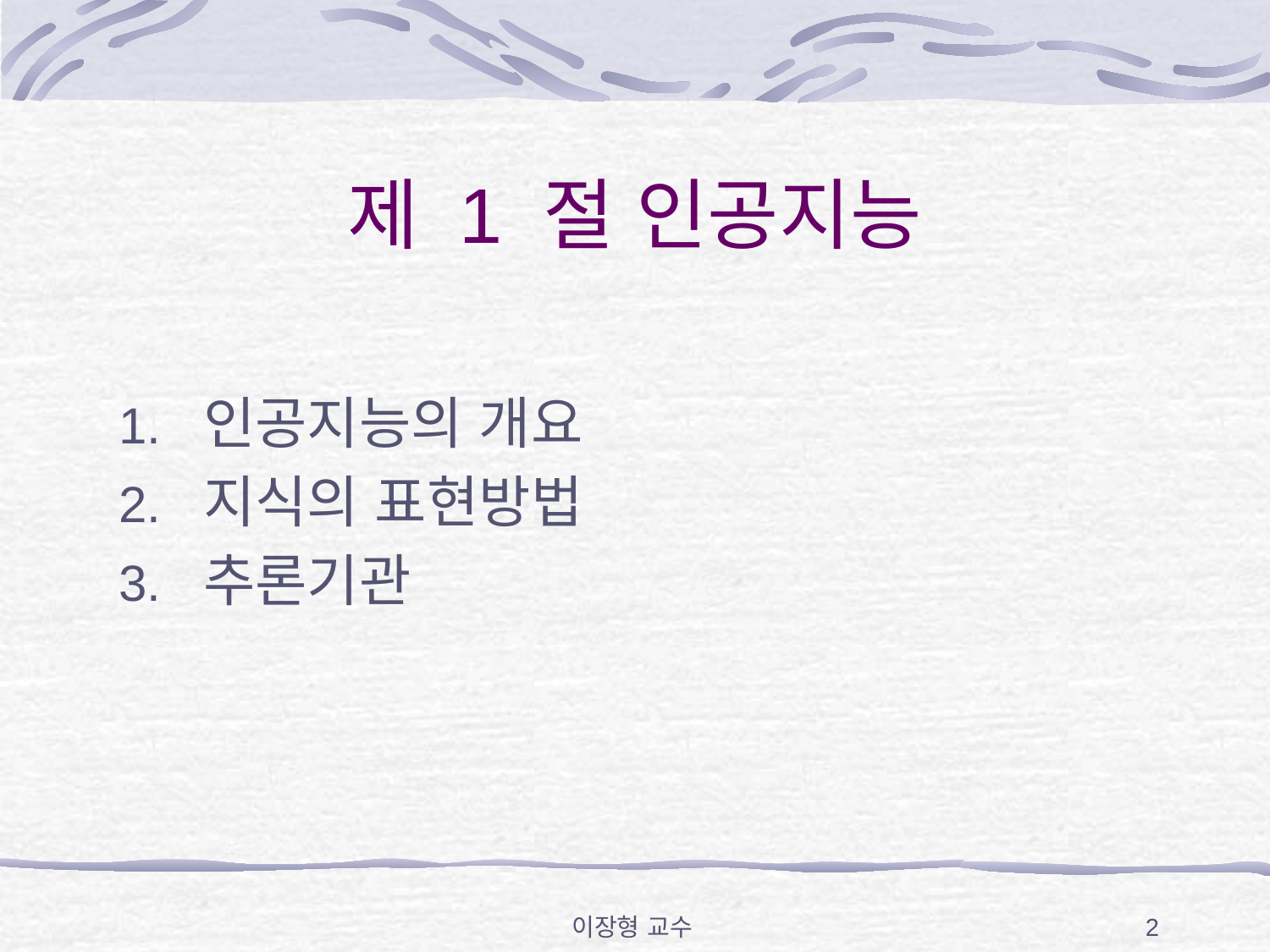

# 제 1 절 인공지능
인공지능의 개요
지식의 표현방법
추론기관
이장형 교수
2